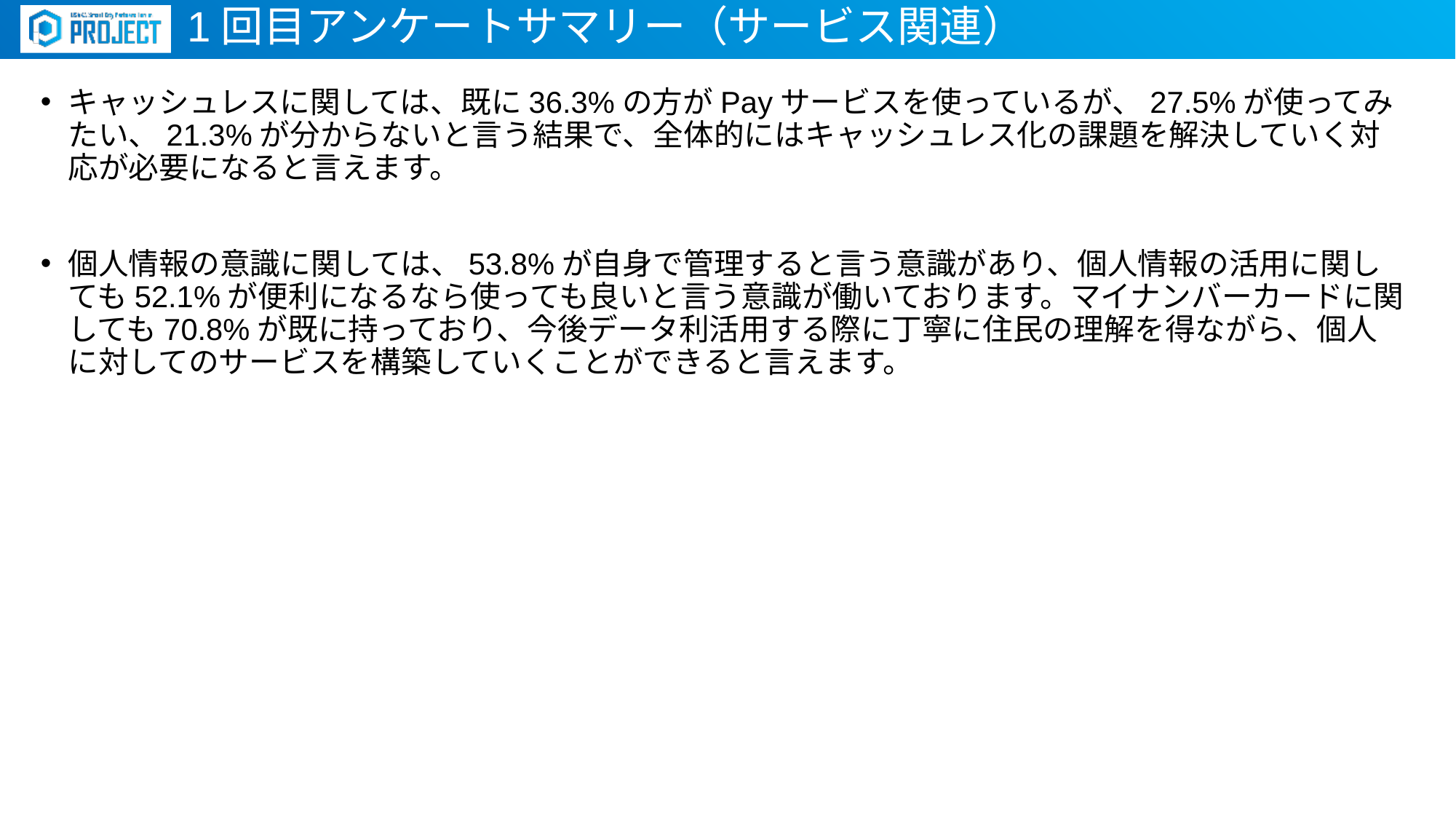

# 1回目アンケートサマリー（サービス関連）
キャッシュレスに関しては、既に36.3%の方がPayサービスを使っているが、27.5%が使ってみたい、21.3%が分からないと言う結果で、全体的にはキャッシュレス化の課題を解決していく対応が必要になると言えます。

個人情報の意識に関しては、53.8%が自身で管理すると言う意識があり、個人情報の活用に関しても52.1%が便利になるなら使っても良いと言う意識が働いております。マイナンバーカードに関しても70.8%が既に持っており、今後データ利活用する際に丁寧に住民の理解を得ながら、個人に対してのサービスを構築していくことができると言えます。